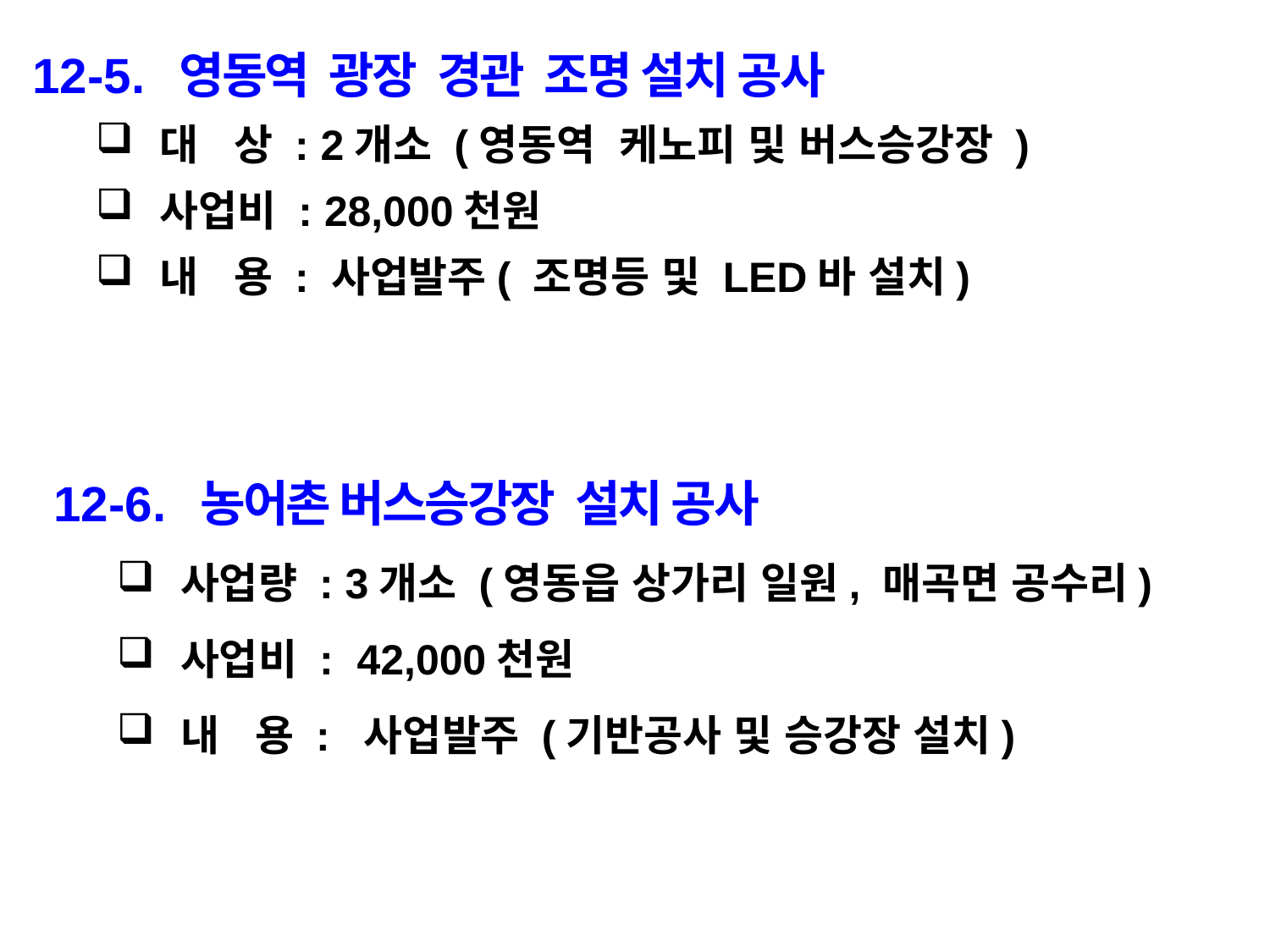

12-5.  영동역  광장  경관  조명 설치 공사
대   상 : 2개소 (영동역  케노피 및 버스승강장 )
사업비 : 28,000천원
내   용 : 사업발주( 조명등 및 LED바 설치)

12-6.  농어촌 버스승강장  설치 공사
사업량 : 3개소 (영동읍 상가리 일원, 매곡면 공수리)
사업비 :  42,000천원
내   용 :  사업발주 (기반공사 및 승강장 설치)